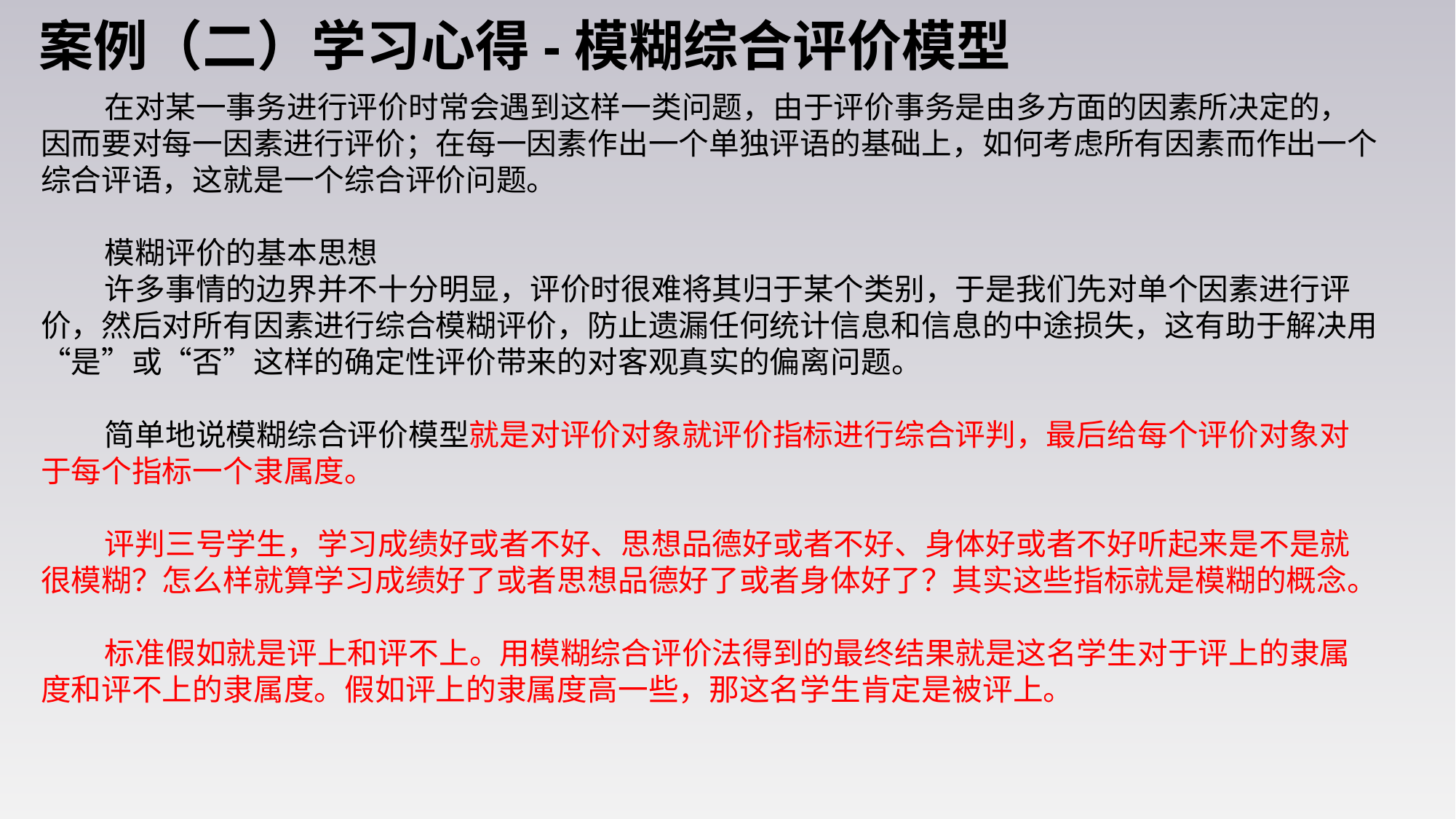

案例（二）学习心得-模糊综合评价模型
在对某一事务进行评价时常会遇到这样一类问题，由于评价事务是由多方面的因素所决定的，因而要对每一因素进行评价；在每一因素作出一个单独评语的基础上，如何考虑所有因素而作出一个综合评语，这就是一个综合评价问题。

模糊评价的基本思想
许多事情的边界并不十分明显，评价时很难将其归于某个类别，于是我们先对单个因素进行评价，然后对所有因素进行综合模糊评价，防止遗漏任何统计信息和信息的中途损失，这有助于解决用“是”或“否”这样的确定性评价带来的对客观真实的偏离问题。

简单地说模糊综合评价模型就是对评价对象就评价指标进行综合评判，最后给每个评价对象对于每个指标一个隶属度。

评判三号学生，学习成绩好或者不好、思想品德好或者不好、身体好或者不好听起来是不是就很模糊？怎么样就算学习成绩好了或者思想品德好了或者身体好了？其实这些指标就是模糊的概念。

标准假如就是评上和评不上。用模糊综合评价法得到的最终结果就是这名学生对于评上的隶属度和评不上的隶属度。假如评上的隶属度高一些，那这名学生肯定是被评上。